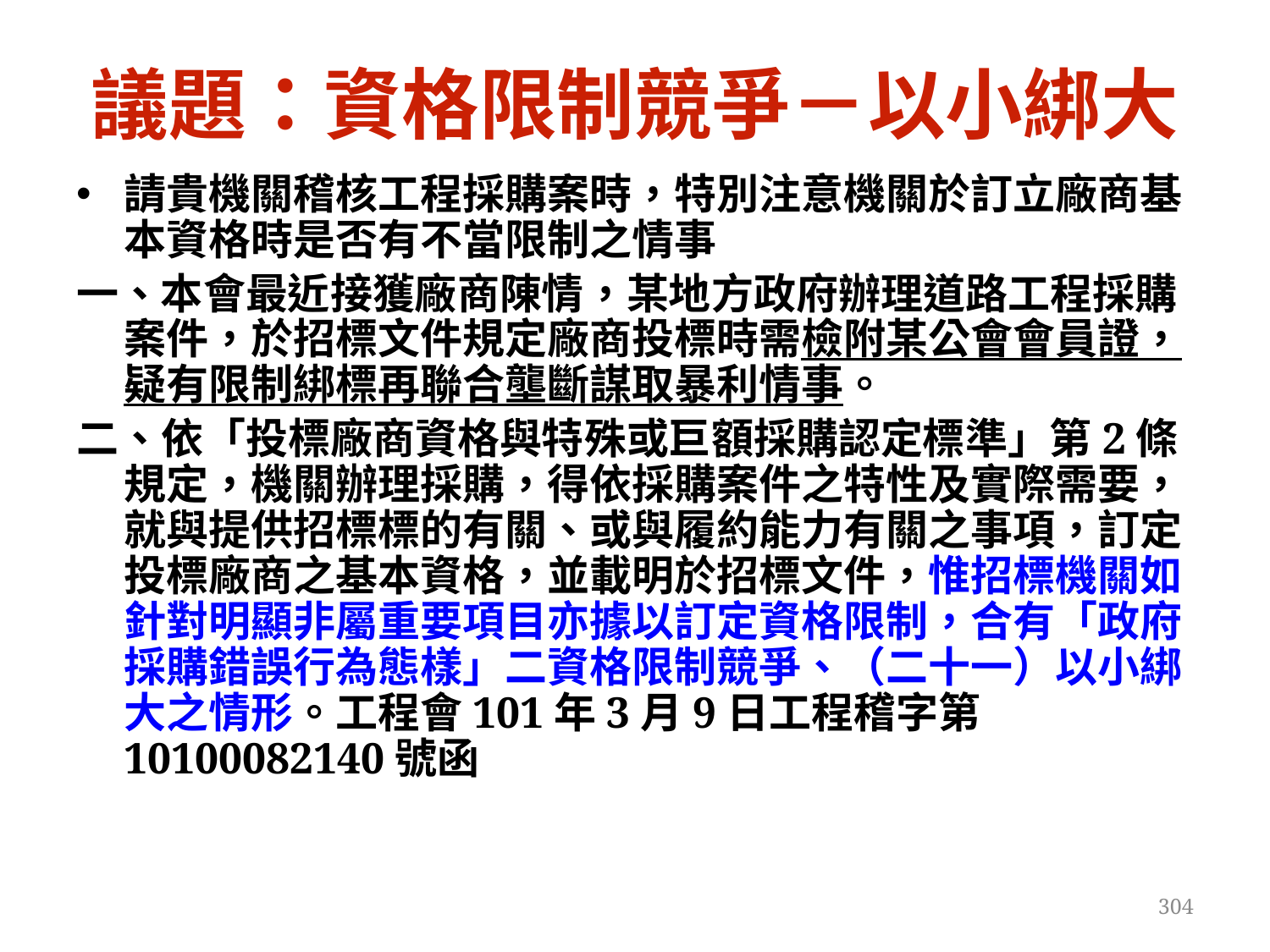

# 議題：資格限制競爭－以小綁大
請貴機關稽核工程採購案時，特別注意機關於訂立廠商基本資格時是否有不當限制之情事
一、本會最近接獲廠商陳情，某地方政府辦理道路工程採購案件，於招標文件規定廠商投標時需檢附某公會會員證，疑有限制綁標再聯合壟斷謀取暴利情事。
二、依「投標廠商資格與特殊或巨額採購認定標準」第2條規定，機關辦理採購，得依採購案件之特性及實際需要，就與提供招標標的有關、或與履約能力有關之事項，訂定投標廠商之基本資格，並載明於招標文件，惟招標機關如針對明顯非屬重要項目亦據以訂定資格限制，合有「政府採購錯誤行為態樣」二資格限制競爭、（二十一）以小綁大之情形。工程會101年3月9日工程稽字第10100082140號函
304